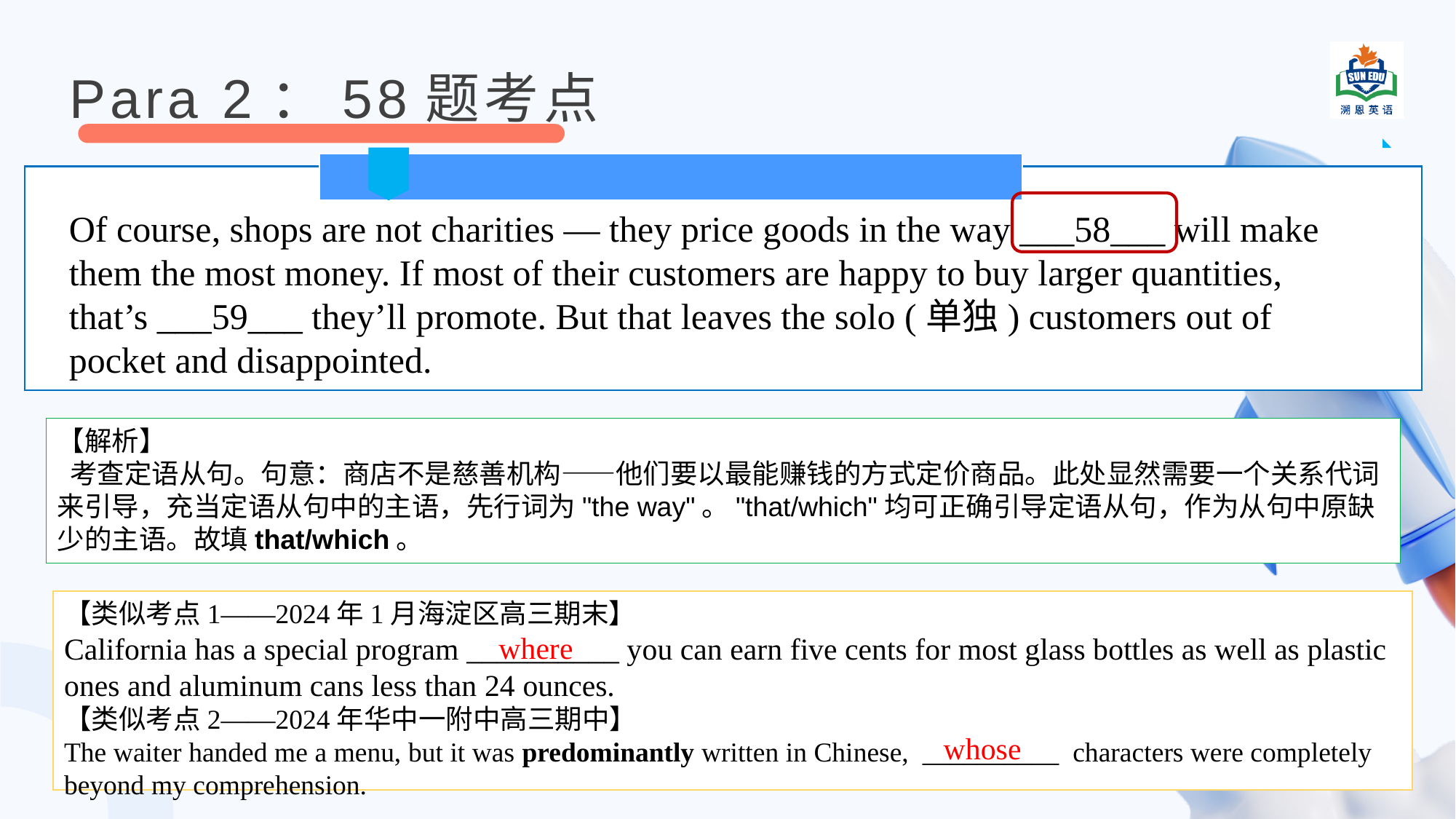

Para 2：58题考点

Of course, shops are not charities — they price goods in the way ___58___ will make them the most money. If most of their customers are happy to buy larger quantities, that’s ___59___ they’ll promote. But that leaves the solo (单独) customers out of pocket and disappointed.
【解析】
 考查定语从句。句意：商店不是慈善机构——他们要以最能赚钱的方式定价商品。此处显然需要一个关系代词来引导，充当定语从句中的主语，先行词为"the way"。"that/which"均可正确引导定语从句，作为从句中原缺少的主语。故填that/which。
【类似考点1——2024年1月海淀区高三期末】
California has a special program __________ you can earn five cents for most glass bottles as well as plastic ones and aluminum cans less than 24 ounces.
【类似考点2——2024年华中一附中高三期中】
The waiter handed me a menu, but it was predominantly written in Chinese,  __________  characters were completely beyond my comprehension.
where
whose